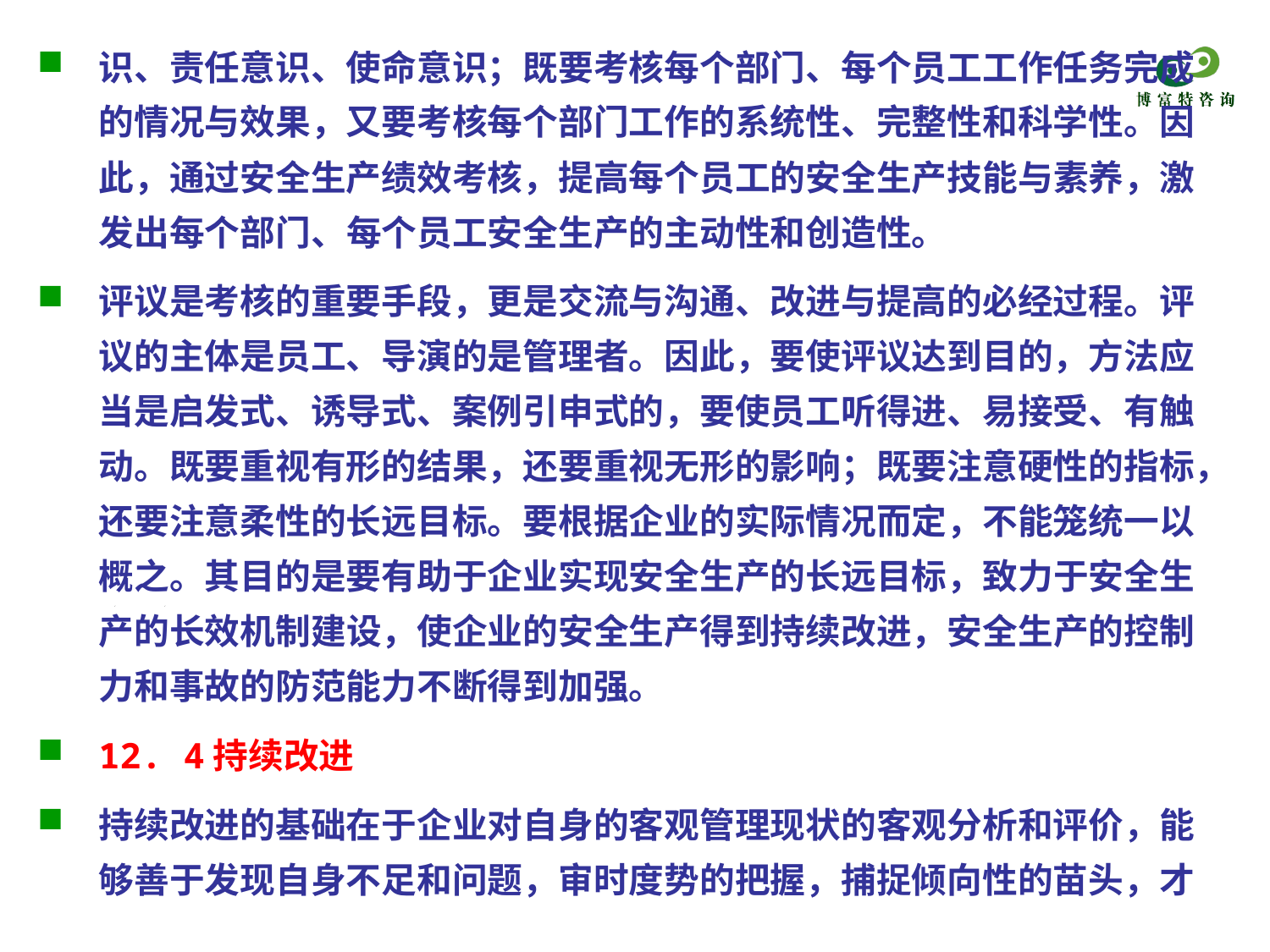

识、责任意识、使命意识；既要考核每个部门、每个员工工作任务完成的情况与效果，又要考核每个部门工作的系统性、完整性和科学性。因此，通过安全生产绩效考核，提高每个员工的安全生产技能与素养，激发出每个部门、每个员工安全生产的主动性和创造性。
评议是考核的重要手段，更是交流与沟通、改进与提高的必经过程。评议的主体是员工、导演的是管理者。因此，要使评议达到目的，方法应当是启发式、诱导式、案例引申式的，要使员工听得进、易接受、有触动。既要重视有形的结果，还要重视无形的影响；既要注意硬性的指标，还要注意柔性的长远目标。要根据企业的实际情况而定，不能笼统一以概之。其目的是要有助于企业实现安全生产的长远目标，致力于安全生产的长效机制建设，使企业的安全生产得到持续改进，安全生产的控制力和事故的防范能力不断得到加强。
12. 4持续改进
持续改进的基础在于企业对自身的客观管理现状的客观分析和评价，能够善于发现自身不足和问题，审时度势的把握，捕捉倾向性的苗头，才